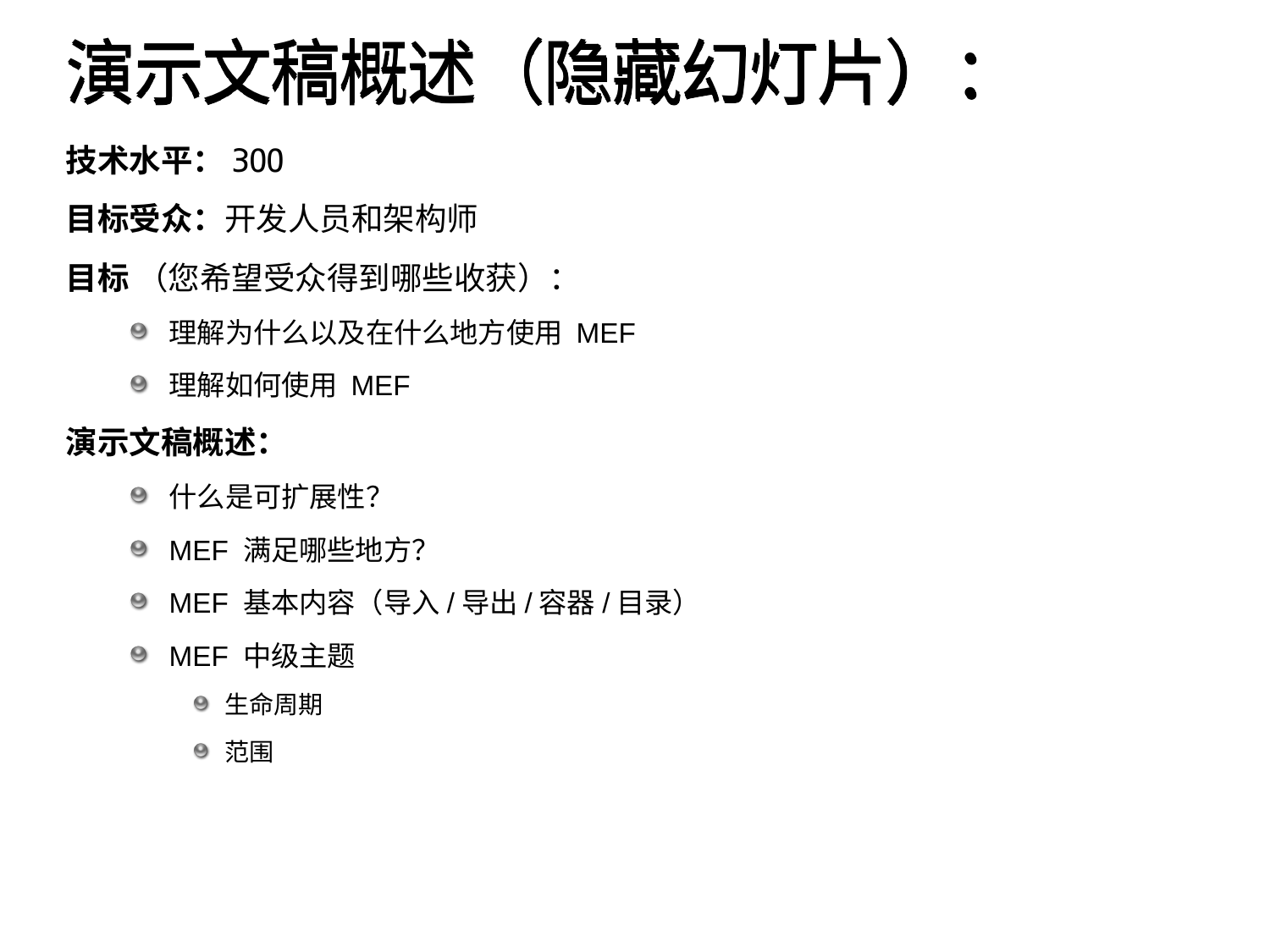

# 演示文稿概述（隐藏幻灯片）：
技术水平：300
目标受众：开发人员和架构师
目标 （您希望受众得到哪些收获）：
理解为什么以及在什么地方使用 MEF
理解如何使用 MEF
演示文稿概述：
什么是可扩展性？
MEF 满足哪些地方？
MEF 基本内容（导入/导出/容器/目录）
MEF 中级主题
生命周期
范围